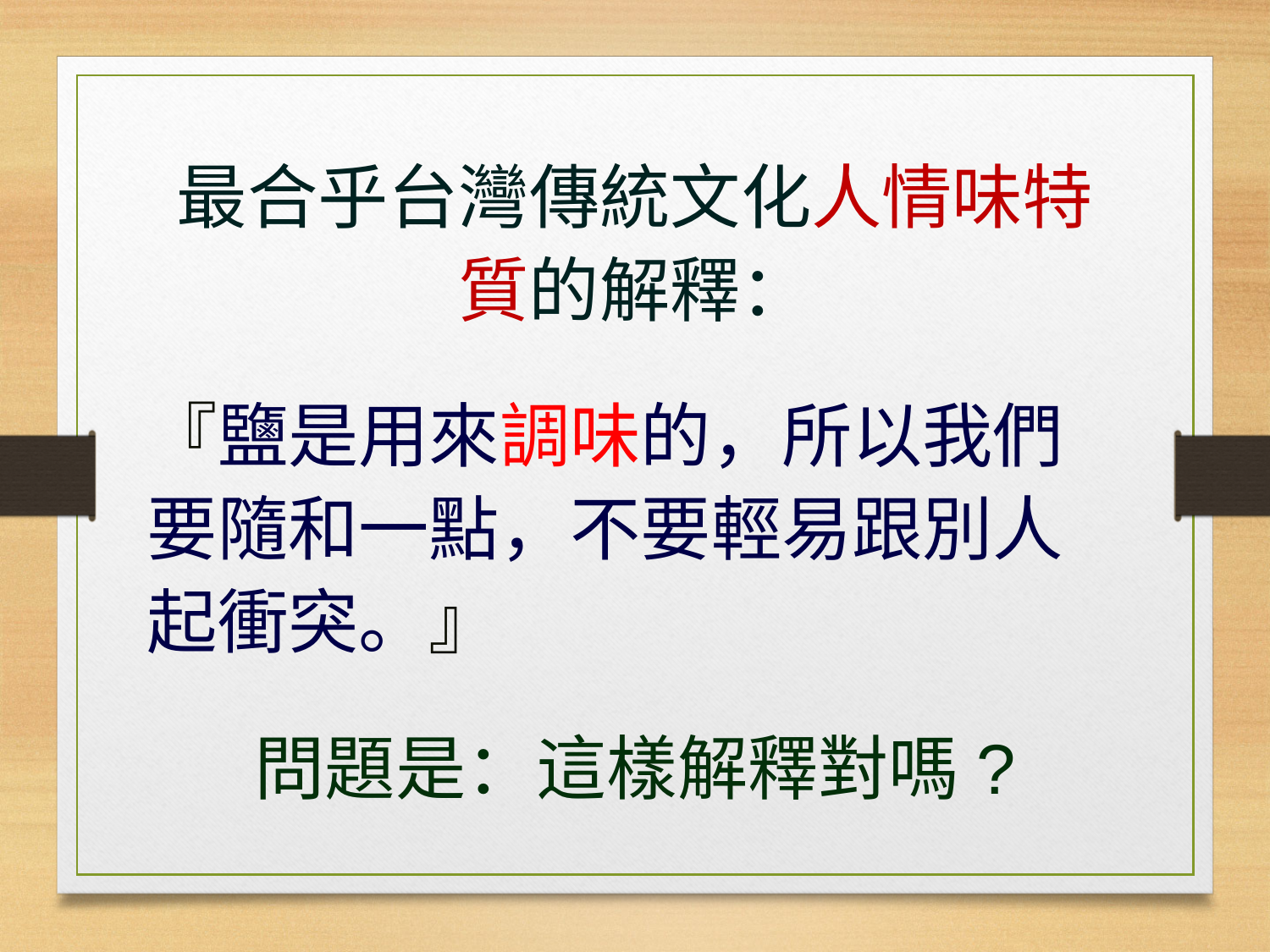

最合乎台灣傳統文化人情味特質的解釋：
『鹽是用來調味的，所以我們要隨和一點，不要輕易跟別人起衝突。』
問題是：這樣解釋對嗎?